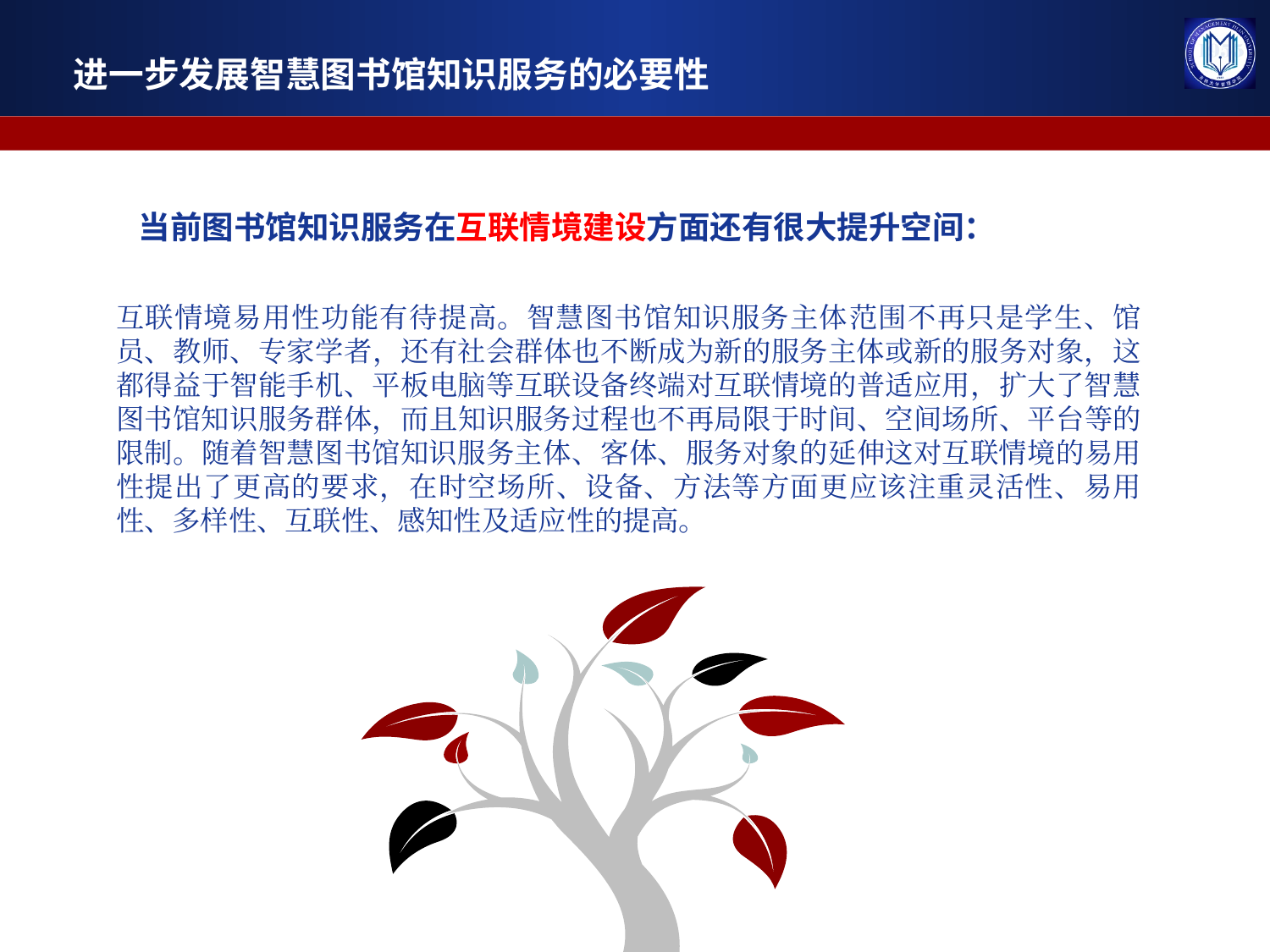

进一步发展智慧图书馆知识服务的必要性
当前图书馆知识服务在互联情境建设方面还有很大提升空间：
互联情境易用性功能有待提高。智慧图书馆知识服务主体范围不再只是学生、馆员、教师、专家学者，还有社会群体也不断成为新的服务主体或新的服务对象，这都得益于智能手机、平板电脑等互联设备终端对互联情境的普适应用，扩大了智慧图书馆知识服务群体，而且知识服务过程也不再局限于时间、空间场所、平台等的限制。随着智慧图书馆知识服务主体、客体、服务对象的延伸这对互联情境的易用性提出了更高的要求，在时空场所、设备、方法等方面更应该注重灵活性、易用性、多样性、互联性、感知性及适应性的提高。